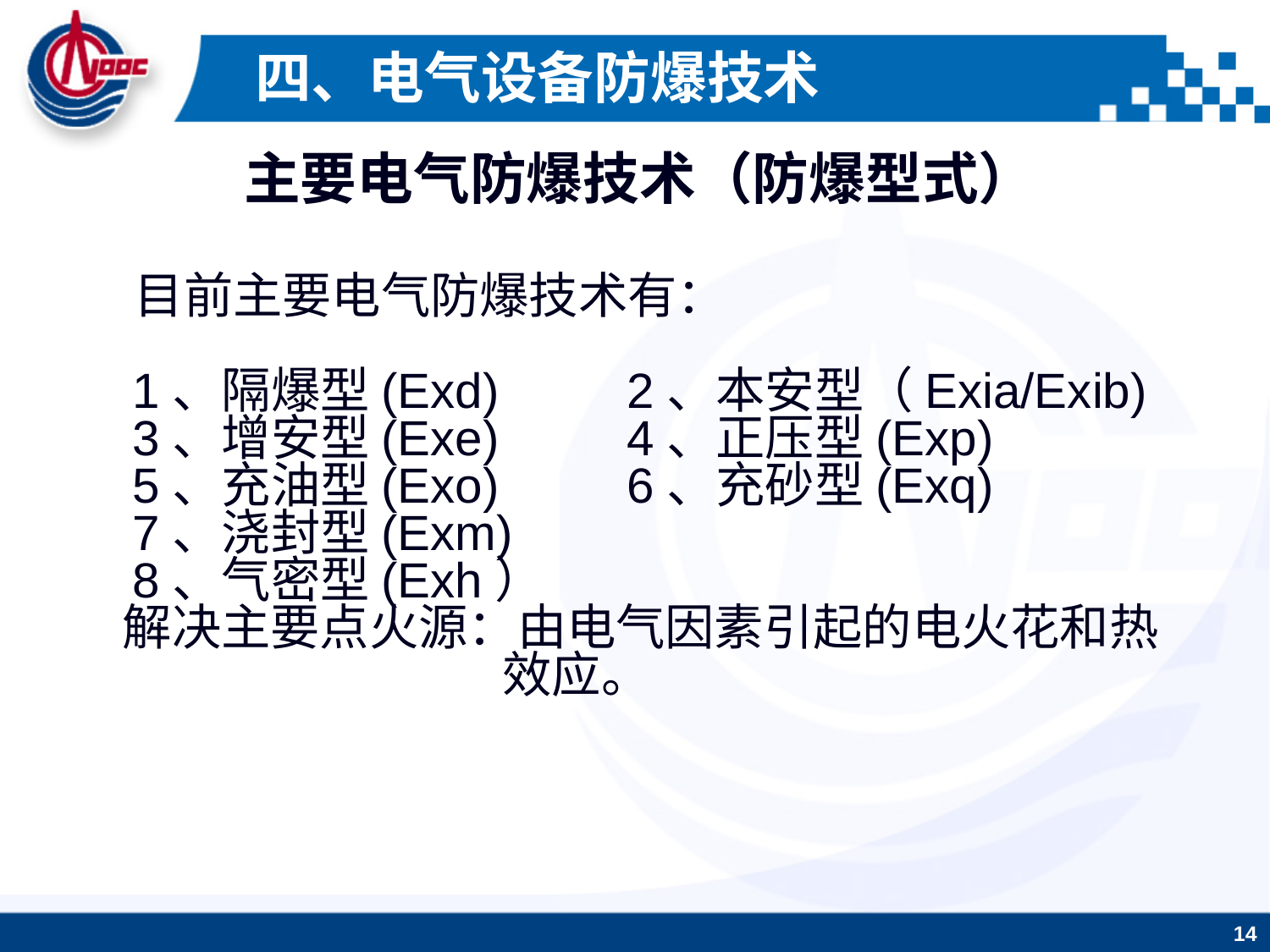

四、电气设备防爆技术
主要电气防爆技术（防爆型式）

    目前主要电气防爆技术有：

    1、隔爆型(Exd)	   2、本安型（Exia/Exib)
    3、增安型(Exe)	   4、正压型(Exp)
    5、充油型(Exo)	   6、充砂型(Exq)
    7、浇封型(Exm)
    8、气密型(Exh）
   解决主要点火源：由电气因素引起的电火花和热			    效应。